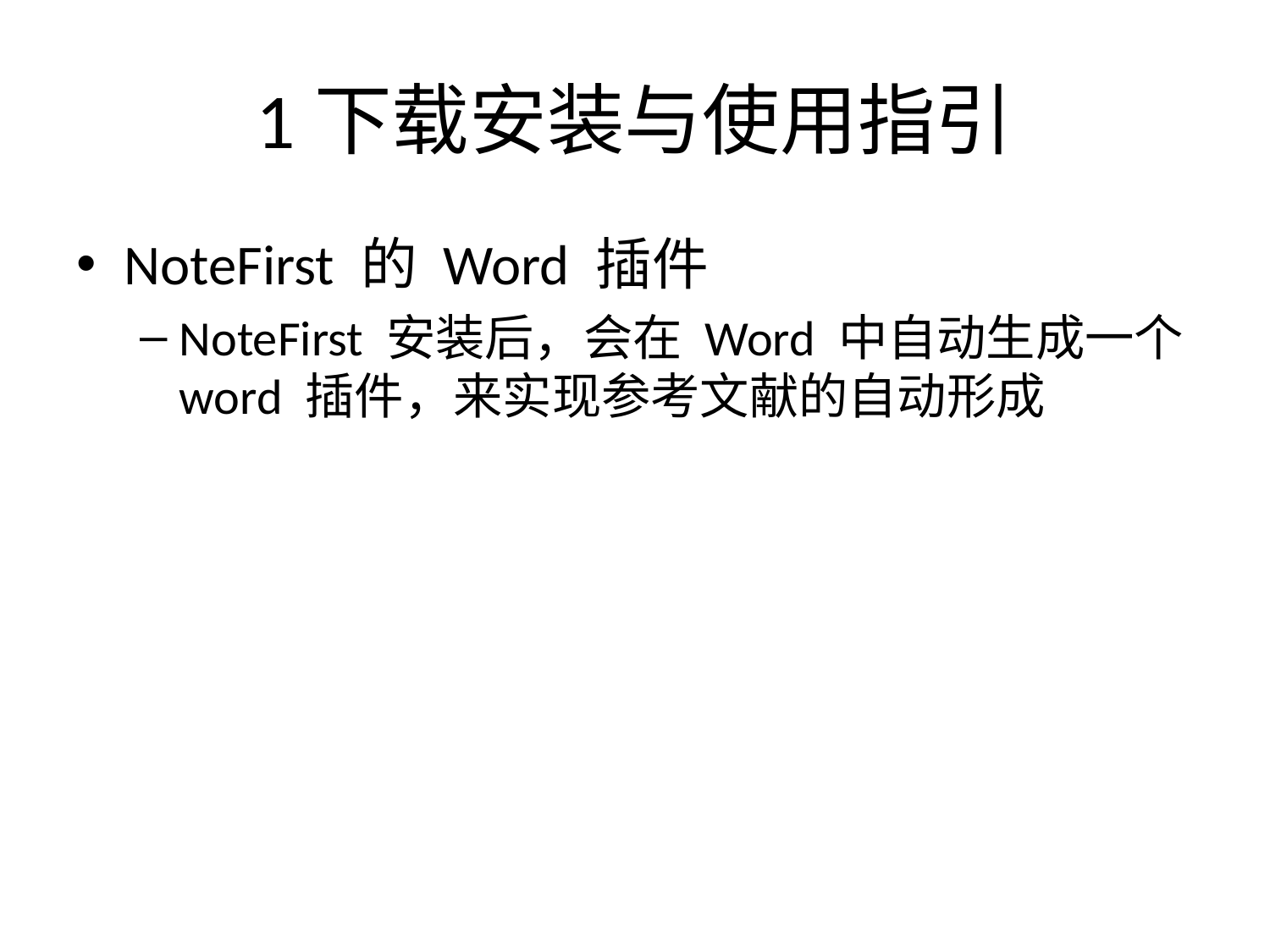

# 1下载安装与使用指引
NoteFirst 的 Word 插件
NoteFirst 安装后，会在 Word 中自动生成一个 word 插件，来实现参考文献的自动形成